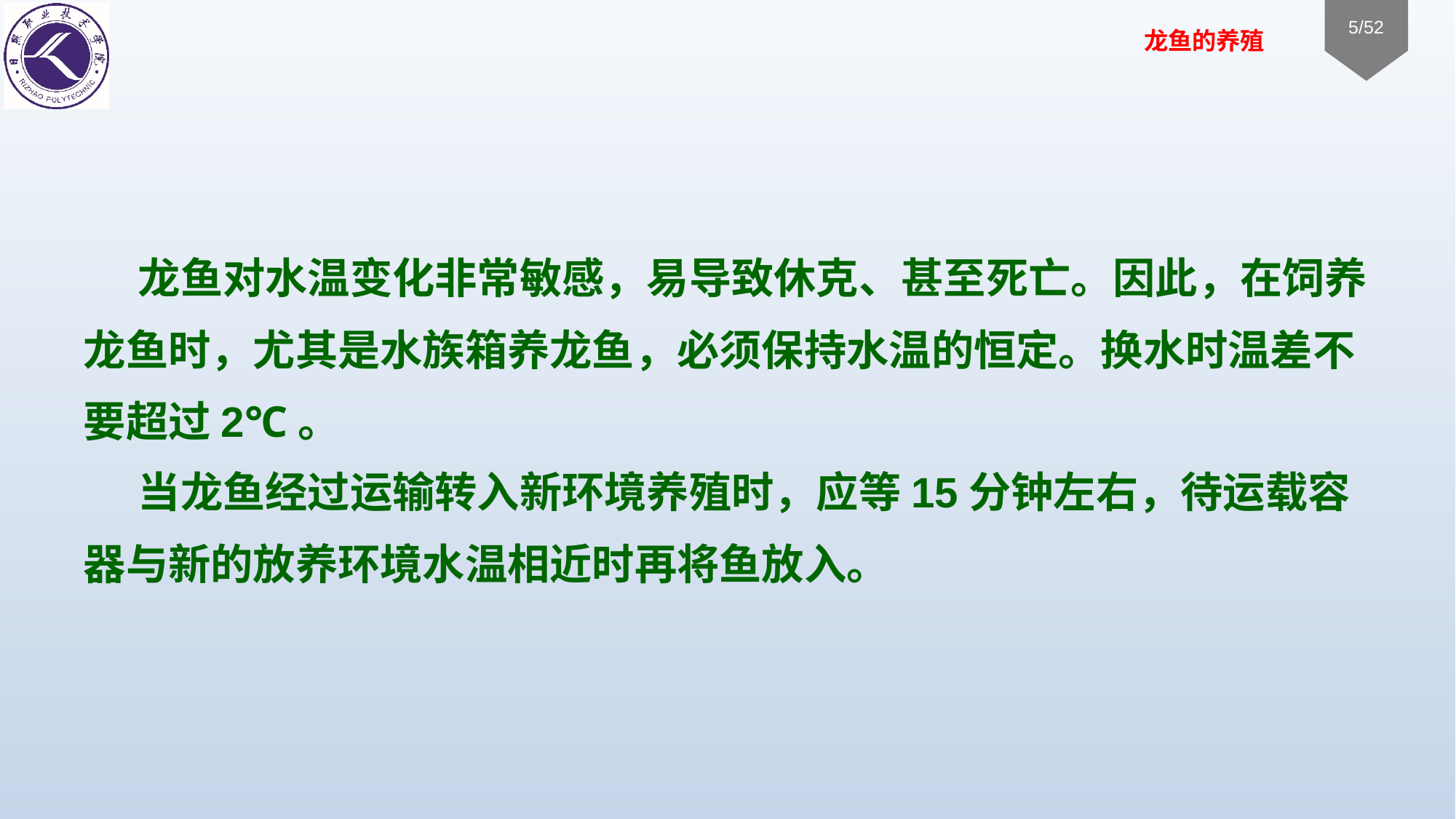

#
龙鱼对水温变化非常敏感，易导致休克、甚至死亡。因此，在饲养龙鱼时，尤其是水族箱养龙鱼，必须保持水温的恒定。换水时温差不要超过2℃。
当龙鱼经过运输转入新环境养殖时，应等15分钟左右，待运载容器与新的放养环境水温相近时再将鱼放入。